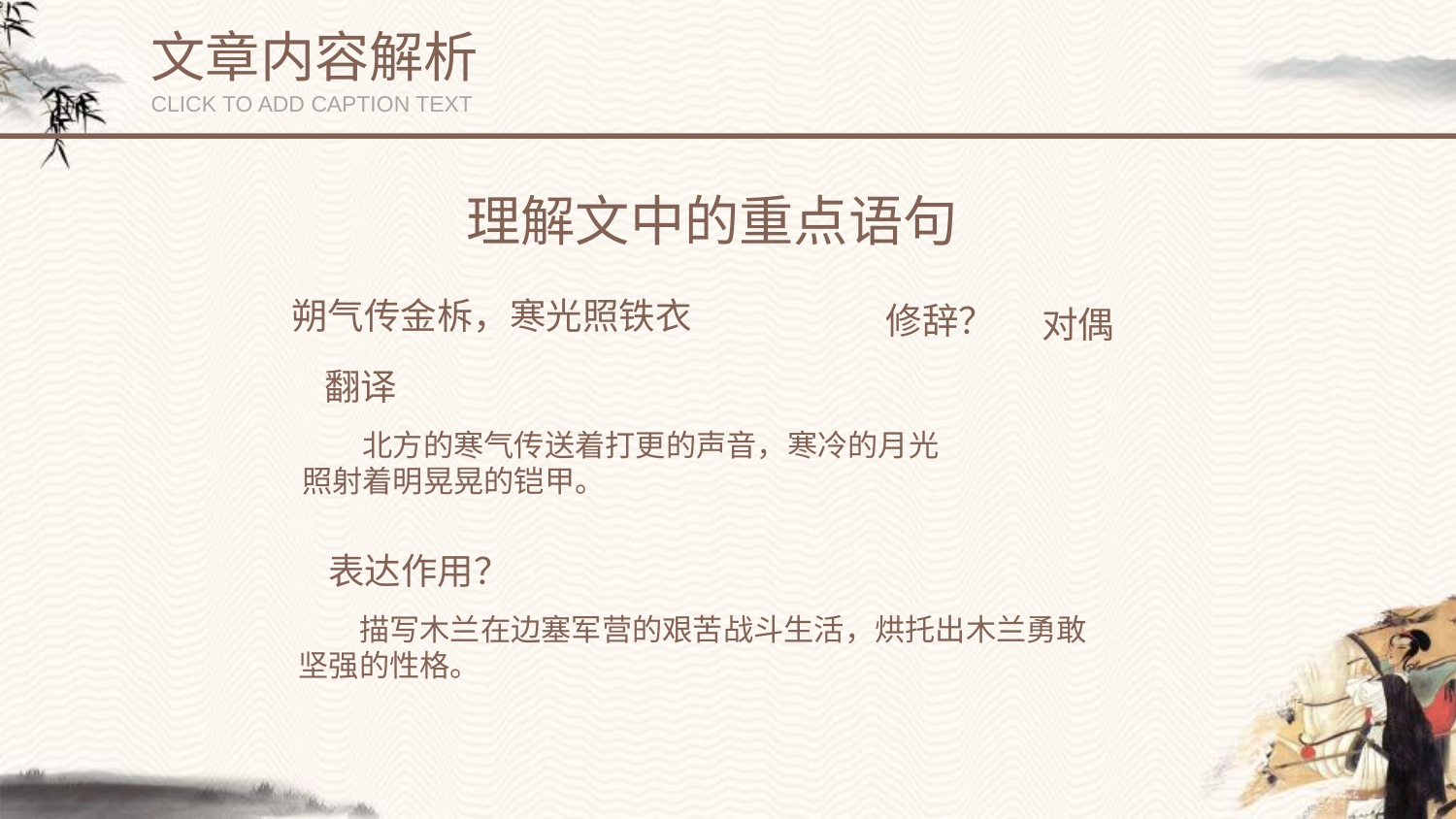

文章内容解析
CLICK TO ADD CAPTION TEXT

理解文中的重点语句
 朔气传金柝，寒光照铁衣
修辞？
对偶
翻译
　　北方的寒气传送着打更的声音，寒冷的月光
照射着明晃晃的铠甲。
表达作用？
　　描写木兰在边塞军营的艰苦战斗生活，烘托出木兰勇敢坚强的性格。